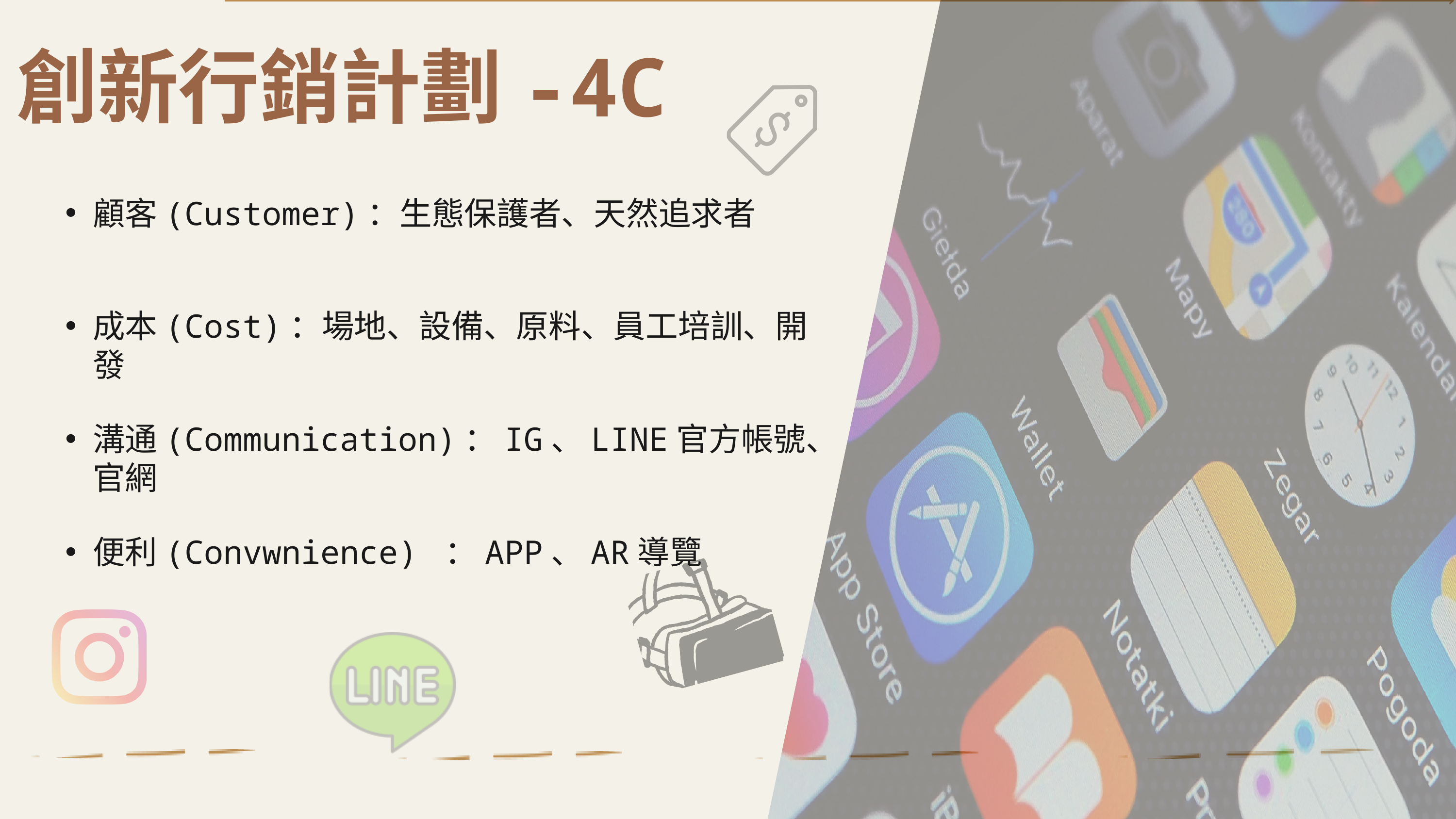

創新行銷計劃-4C

顧客(Customer)：生態保護者、天然追求者

成本(Cost)：場地、設備、原料、員工培訓、開發

溝通(Communication)：IG、LINE官方帳號、官網

便利(Convwnience) ：APP、AR導覽